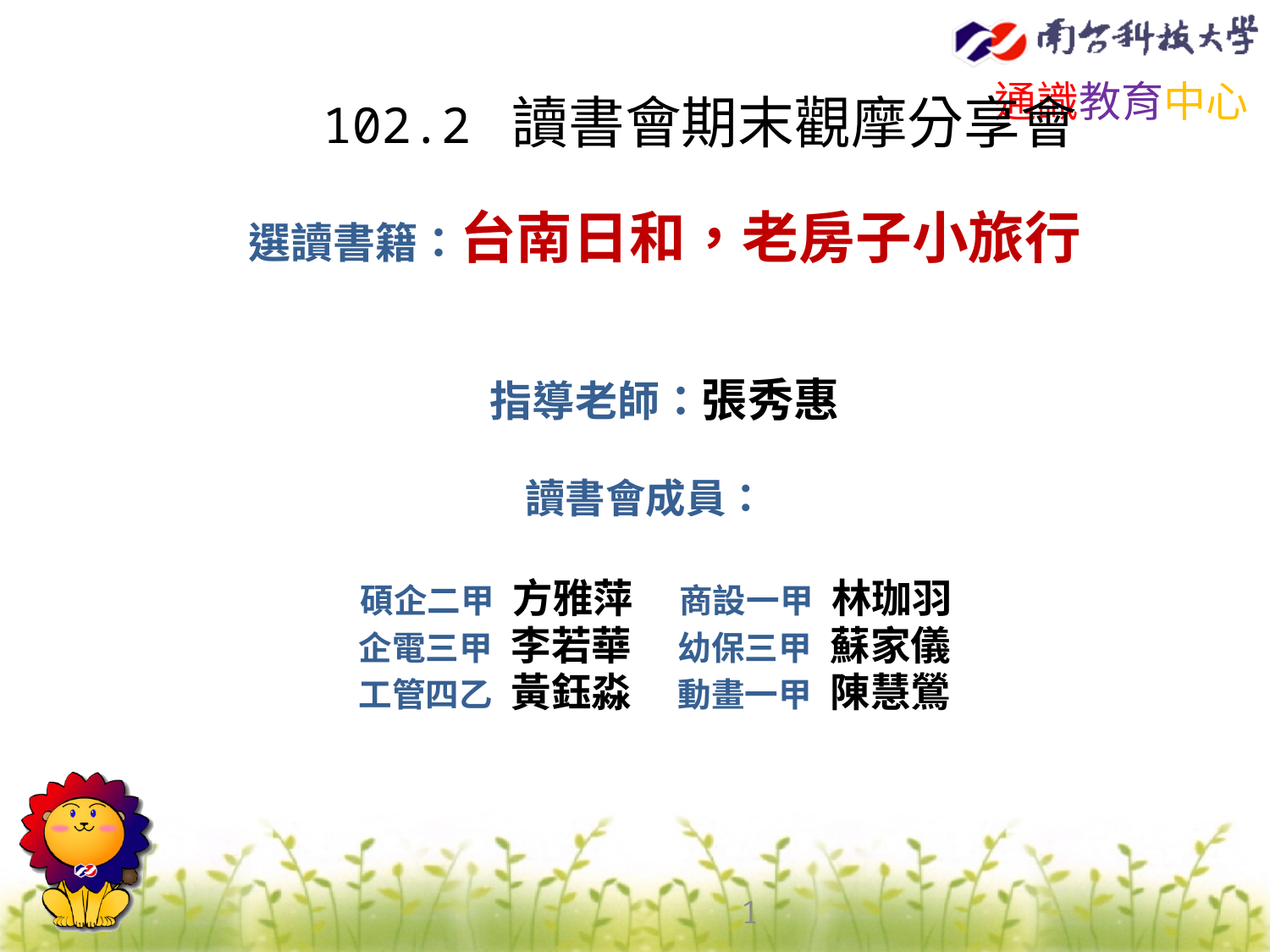

# 102.2 讀書會期末觀摩分享會
選讀書籍：台南日和，老房子小旅行

指導老師：張秀惠

讀書會成員：

 碩企二甲  方雅萍     商設一甲  林珈羽
 企電三甲  李若華     幼保三甲  蘇家儀
 工管四乙  黃鈺淼     動畫一甲  陳慧鶯

1